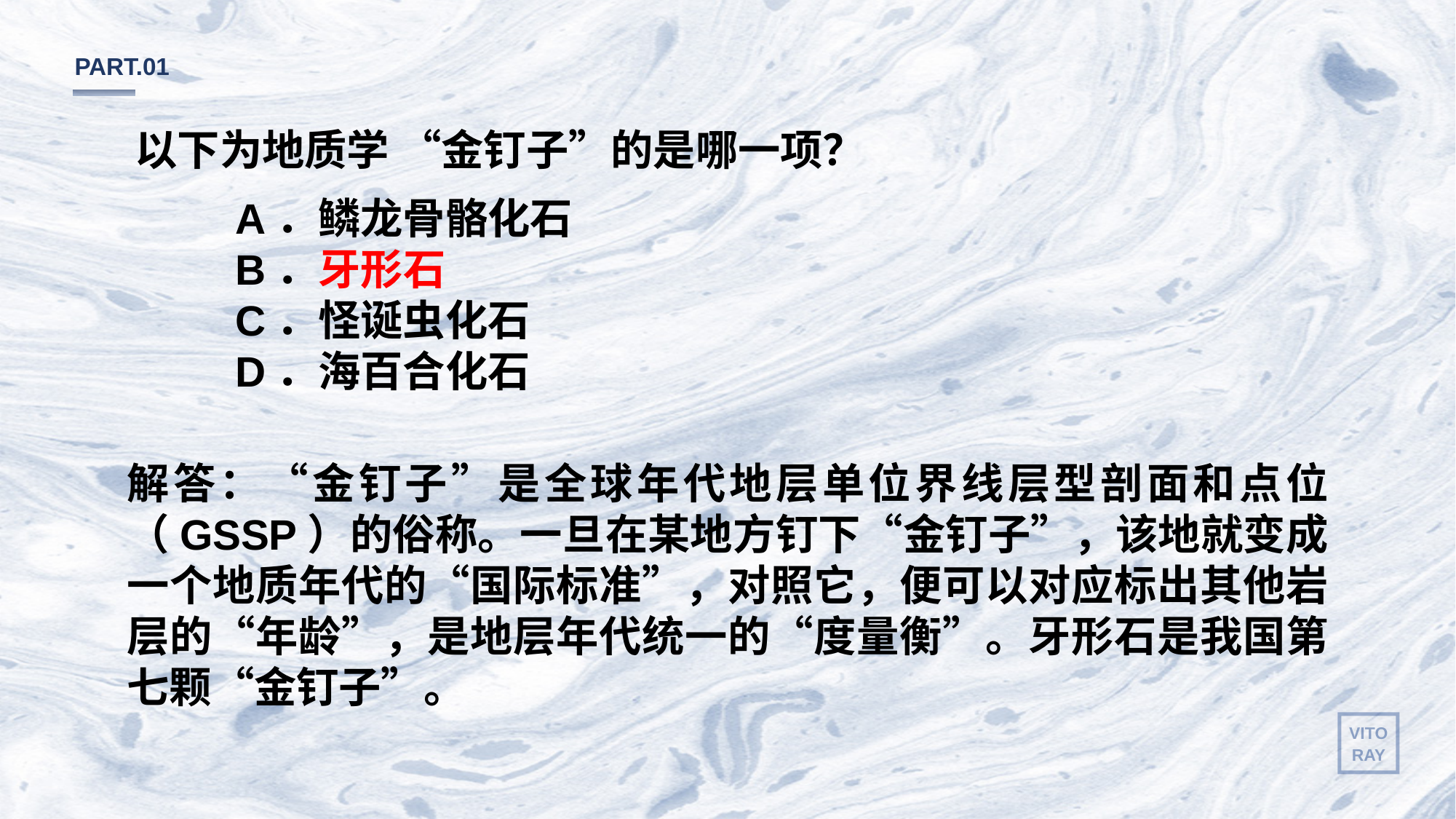

PART.01

以下为地质学 “金钉子”的是哪一项？
A．鳞龙骨骼化石
B．牙形石
C．怪诞虫化石
D．海百合化石
解答：“金钉子”是全球年代地层单位界线层型剖面和点位（GSSP）的俗称。一旦在某地方钉下“金钉子”，该地就变成一个地质年代的“国际标准”，对照它，便可以对应标出其他岩层的“年龄”，是地层年代统一的“度量衡”。牙形石是我国第七颗“金钉子”。

VITO
RAY